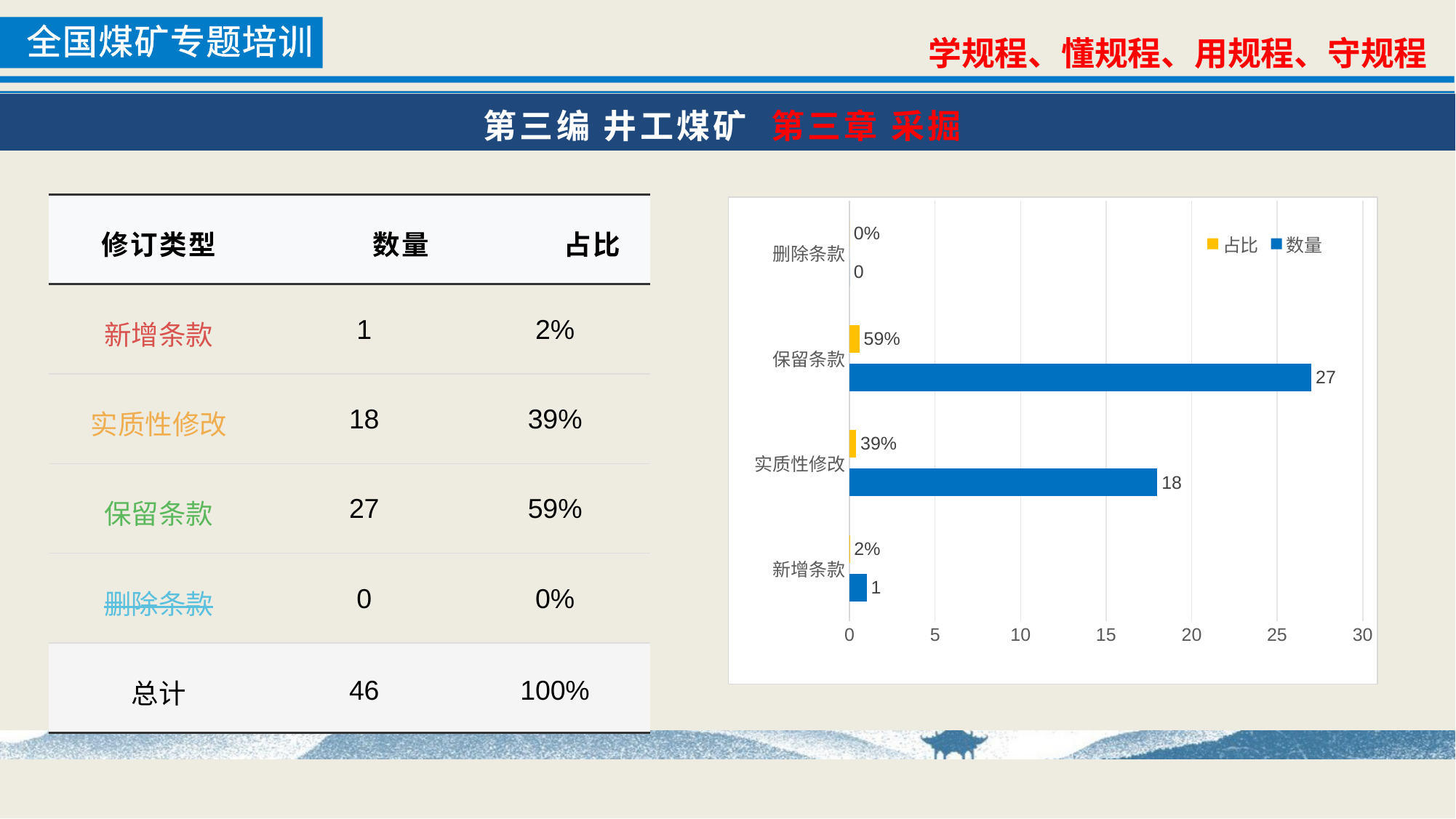

第三编 井工煤矿  第三章 采掘
| 修订类型 | 数量 | 占比 |
| --- | --- | --- |
| 新增条款 | 1 | 2% |
| 实质性修改 | 18 | 39% |
| 保留条款 | 27 | 59% |
| 删除条款 | 0 | 0% |
| 总计 | 46 | 100% |

### Chart

| Category | 数量 | 占比 |
|---|---|---|
| 新增条款 | 1.0 | 0.0217391304347826 |
| 实质性修改 | 18.0 | 0.391304347826087 |
| 保留条款 | 27.0 | 0.58695652173913 |
| 删除条款 | 0.0 | 0.0 |
21